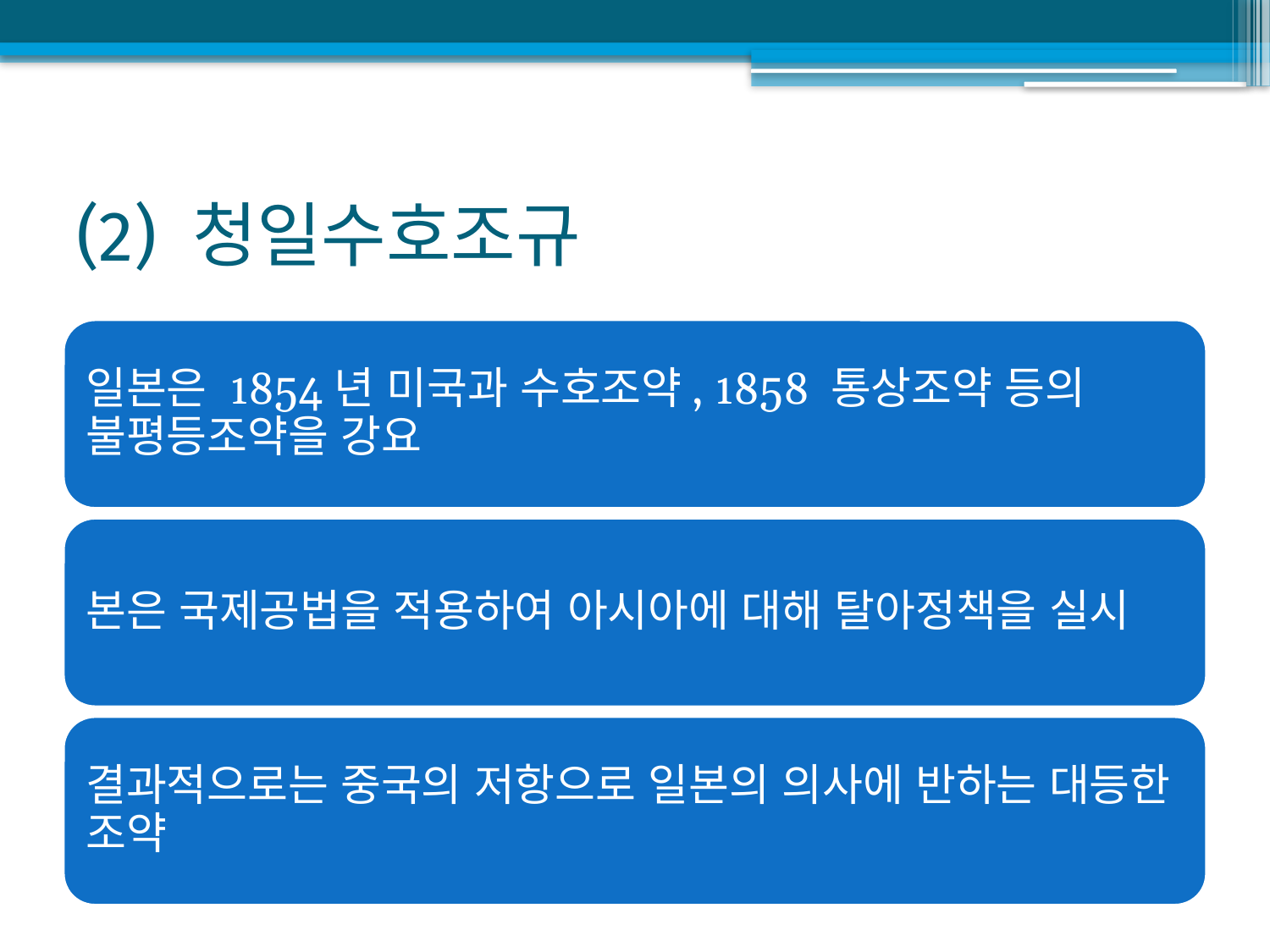

# (2) 청일수호조규
일본은 1854년 미국과 수호조약, 1858 통상조약 등의 불평등조약을 강요
본은 국제공법을 적용하여 아시아에 대해 탈아정책을 실시
결과적으로는 중국의 저항으로 일본의 의사에 반하는 대등한 조약